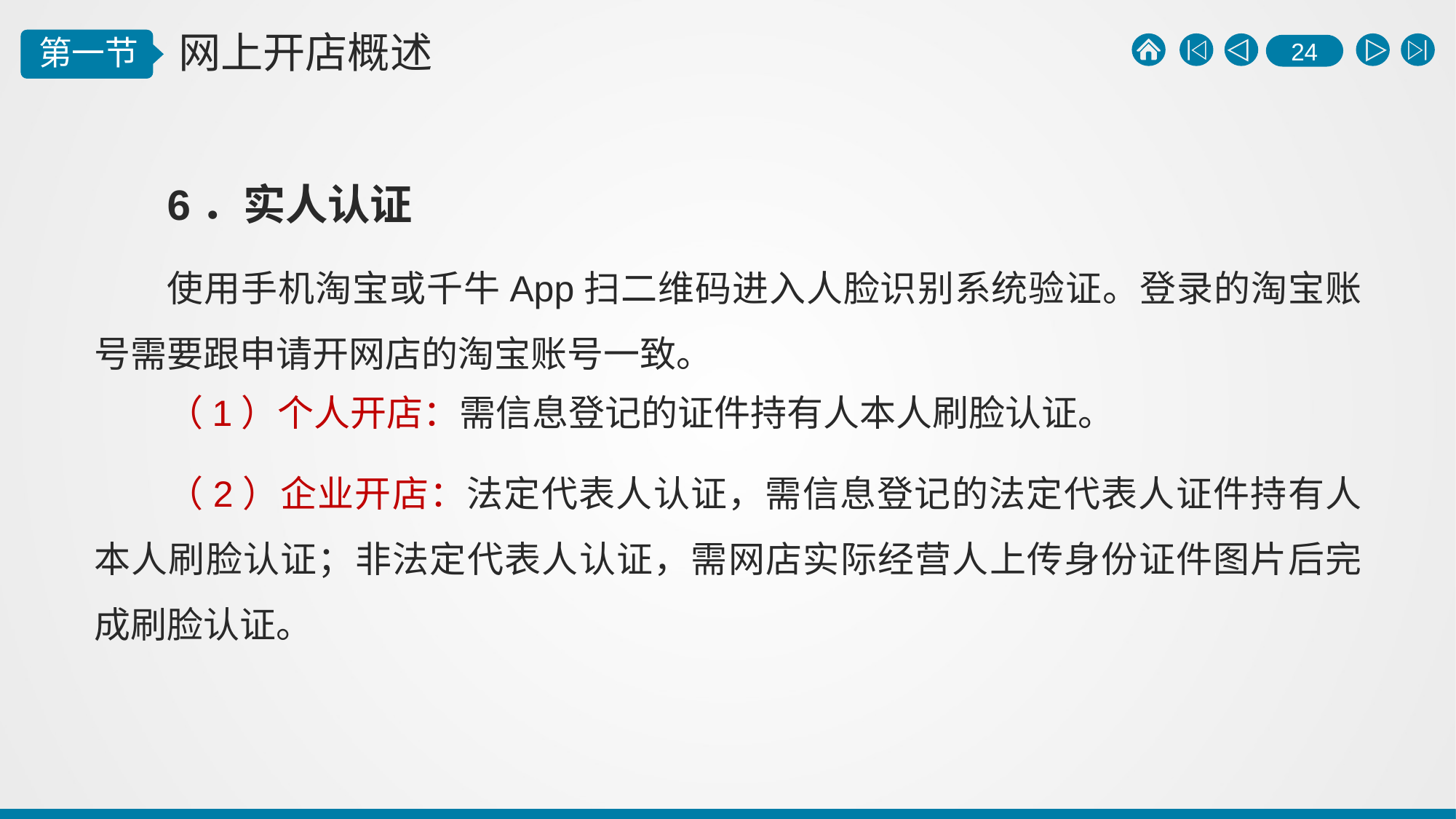

6．实人认证
使用手机淘宝或千牛App扫二维码进入人脸识别系统验证。登录的淘宝账号需要跟申请开网店的淘宝账号一致。
（1）个人开店：需信息登记的证件持有人本人刷脸认证。
（2）企业开店：法定代表人认证，需信息登记的法定代表人证件持有人本人刷脸认证；非法定代表人认证，需网店实际经营人上传身份证件图片后完成刷脸认证。